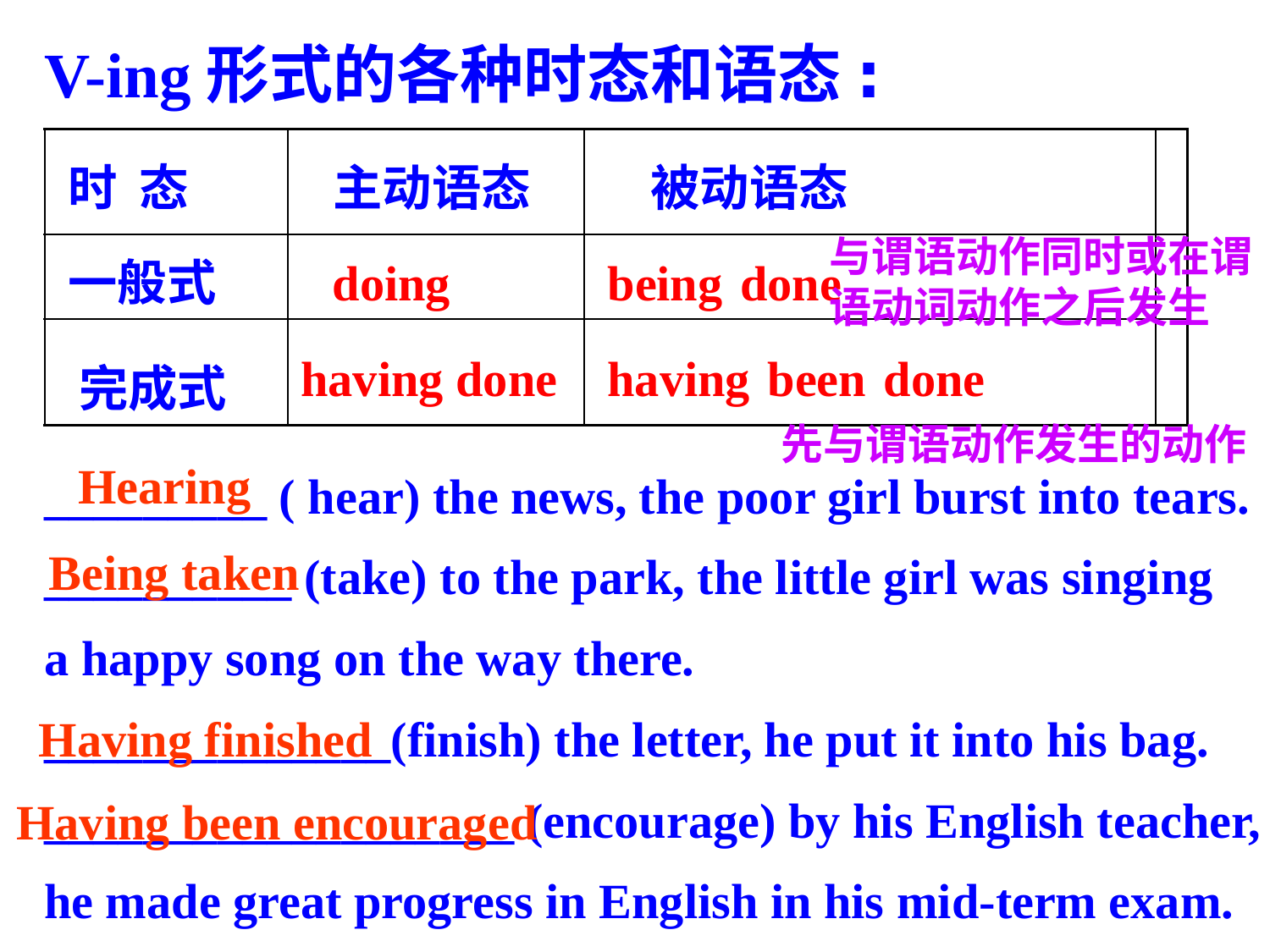

V-ing形式的各种时态和语态:
|  |  |  |  |
| --- | --- | --- | --- |
|  |  |  |  |
|  |  |  |  |
时  态
主动语态
被动语态
与谓语动作同时或在谓语动词动作之后发生
一般式
doing
being done
having done
having been done
完成式
先与谓语动作发生的动作
_________ ( hear) the news, the poor girl burst into tears.
__________ (take) to the park, the little girl was singing
a happy song on the way there.
______________(finish) the letter, he put it into his bag.
___________________ (encourage) by his English teacher,
he made great progress in English in his mid-term exam.

Hearing
Being taken
Having finished
Having been encouraged